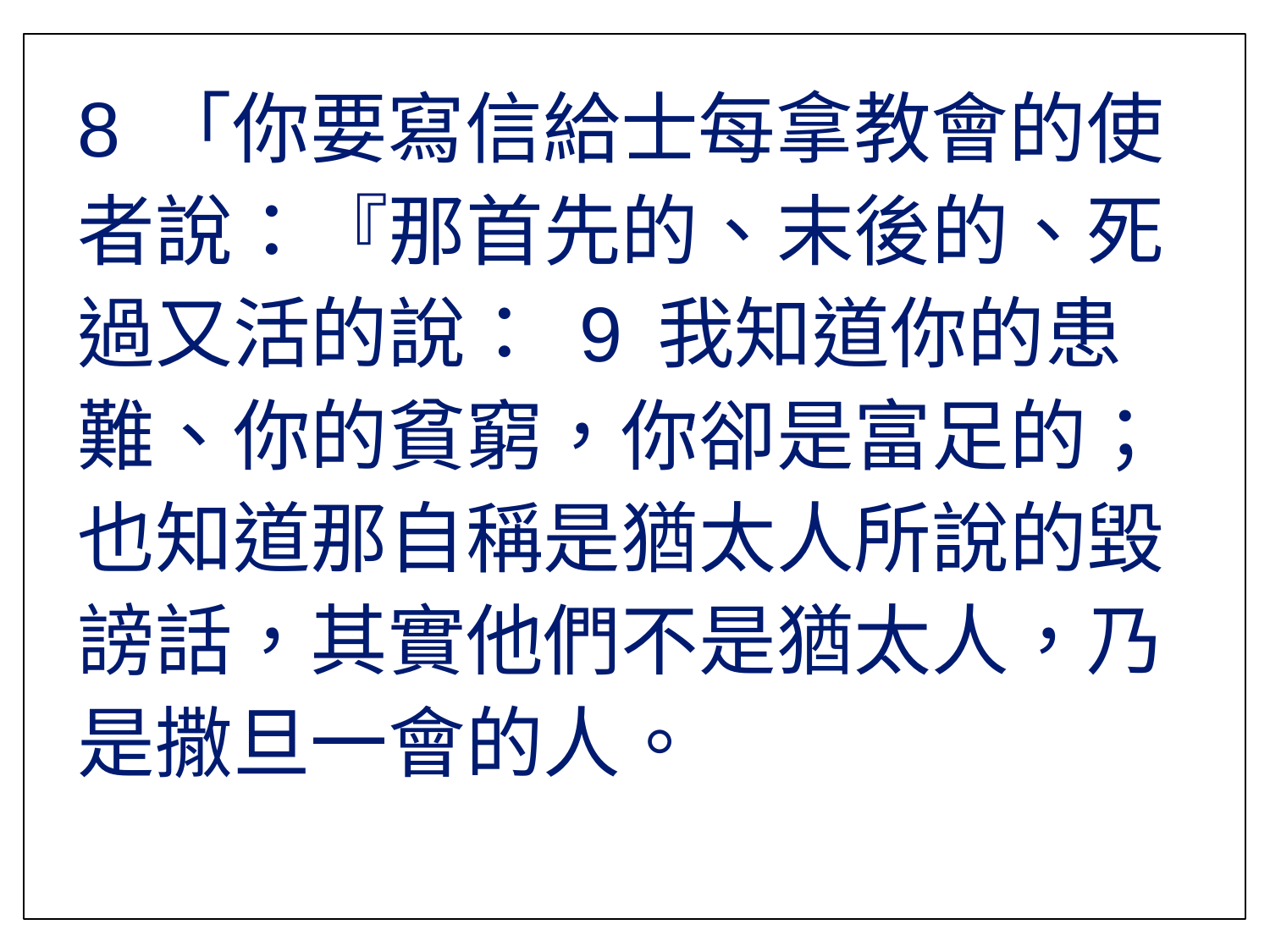

8 「你要寫信給士每拿教會的使者說：『那首先的、末後的、死過又活的說： 9 我知道你的患難、你的貧窮，你卻是富足的；也知道那自稱是猶太人所說的毀謗話，其實他們不是猶太人，乃是撒旦一會的人。